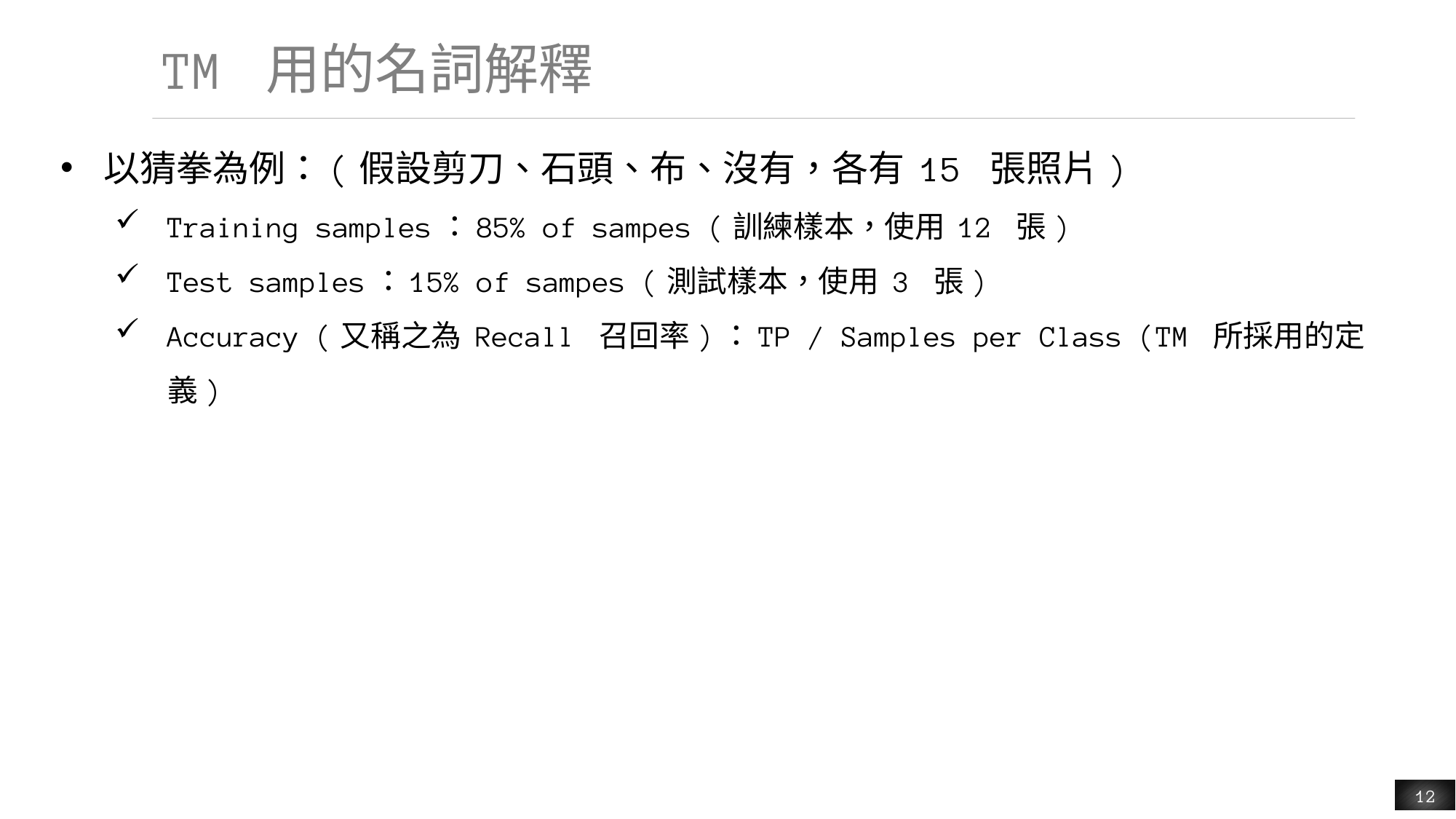

# TM 用的名詞解釋
以猜拳為例：(假設剪刀、石頭、布、沒有，各有 15 張照片)
Training samples：85% of sampes (訓練樣本，使用 12 張)
Test samples：15% of sampes (測試樣本，使用 3 張)
Accuracy (又稱之為 Recall 召回率)：TP / Samples per Class (TM 所採用的定義)